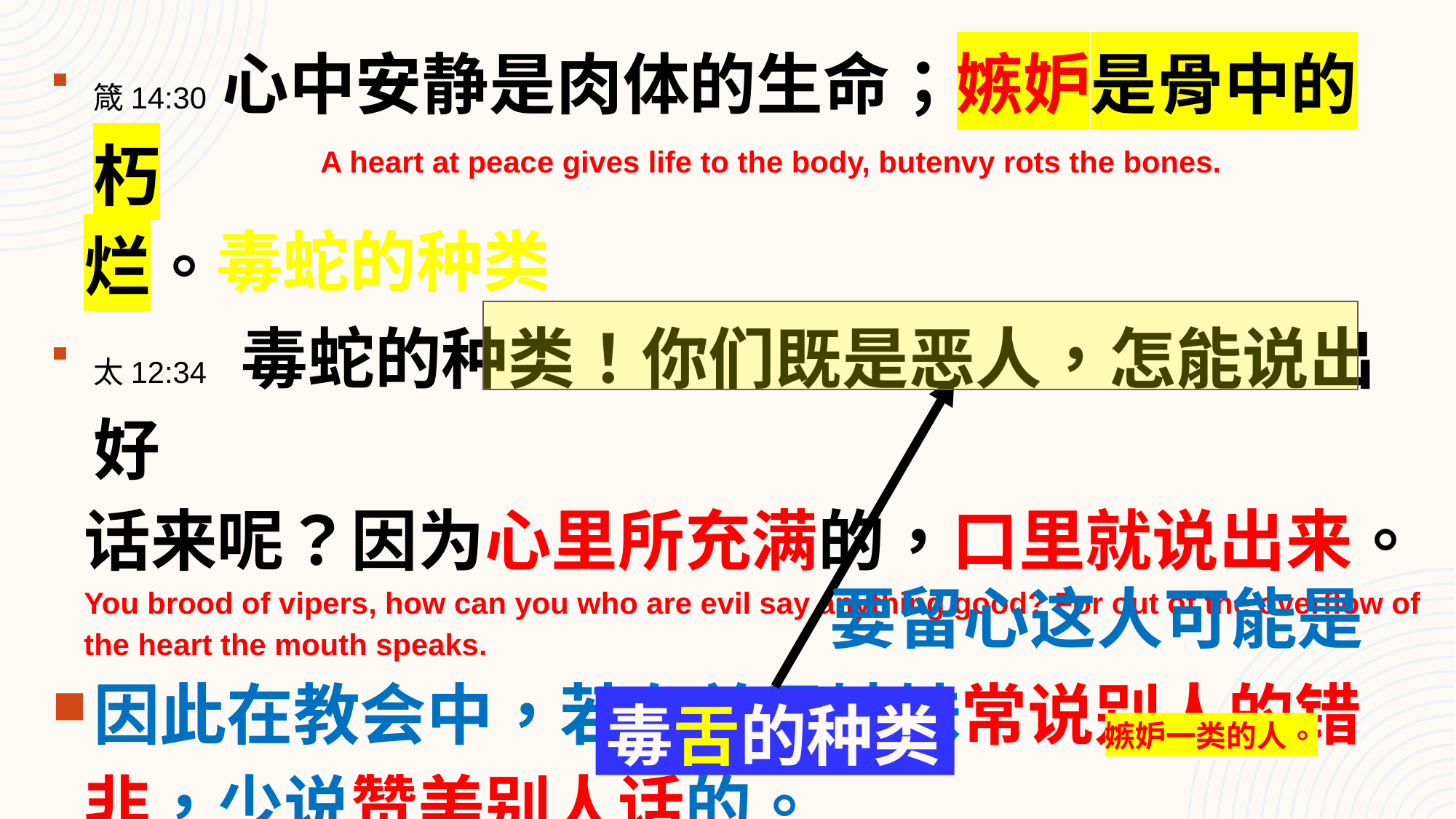

箴14:30 心中安静是肉体的生命；嫉妒是骨中的朽
烂。
太12:34 毒蛇的种类！你们既是恶人，怎能说出好
话来呢？因为心里所充满的，口里就说出来。
You brood of vipers, how can you who are evil say anything good? For out of the overflow of the heart the mouth speaks.
因此在教会中，若有弟兄姊妹常说别人的错
非，少说赞美别人话的。
　　　　　  。
A heart at peace gives life to the body, butenvy rots the bones.
毒蛇的种类

要留心这人可能是
毒舌的种类
嫉妒一类的人。